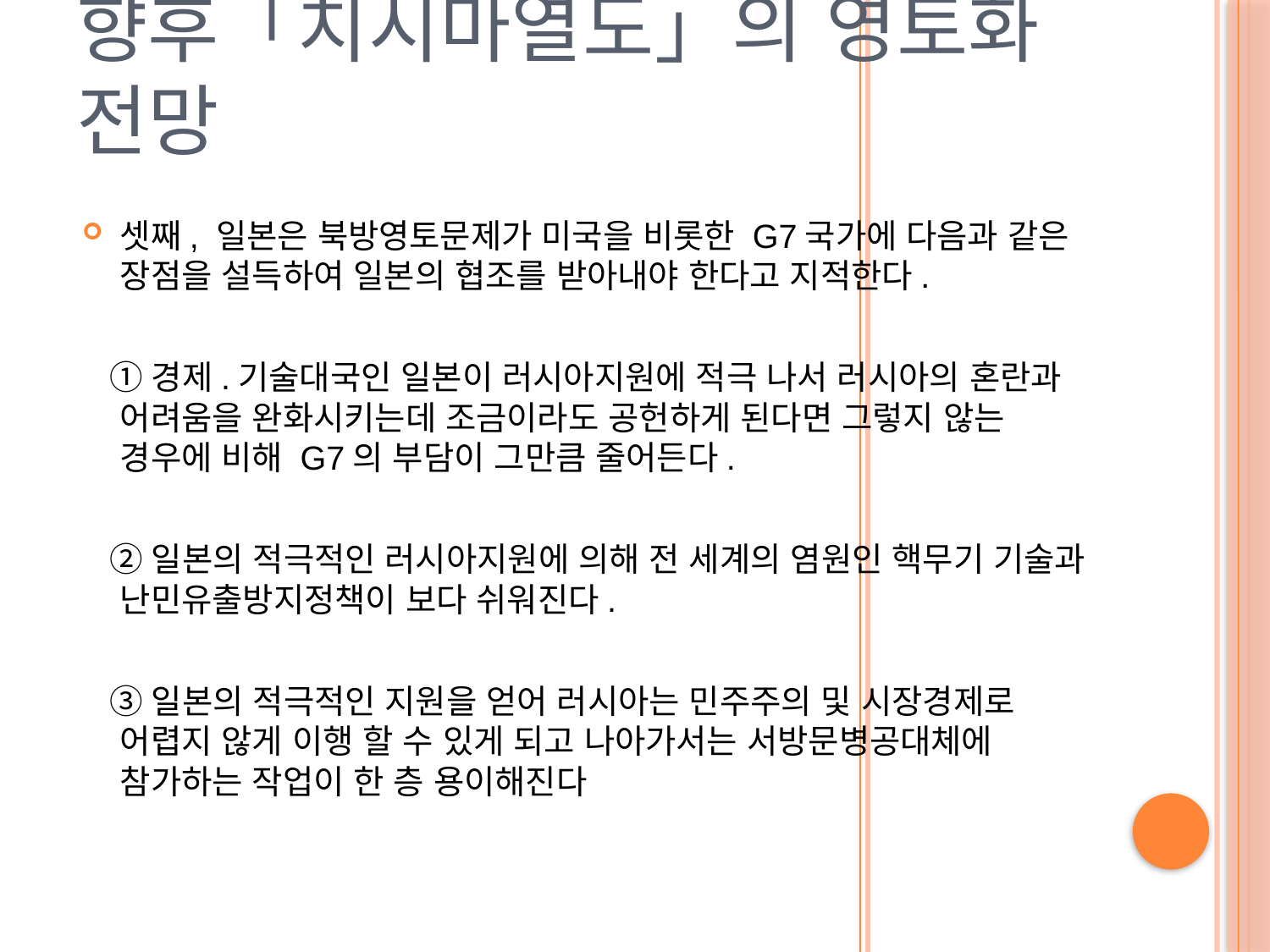

# 향후「치시마열도」의 영토화 전망
셋째, 일본은 북방영토문제가 미국을 비롯한 G7국가에 다음과 같은 장점을 설득하여 일본의 협조를 받아내야 한다고 지적한다.

   ①경제.기술대국인 일본이 러시아지원에 적극 나서 러시아의 혼란과 어려움을 완화시키는데 조금이라도 공헌하게 된다면 그렇지 않는 경우에 비해 G7의 부담이 그만큼 줄어든다.

   ②일본의 적극적인 러시아지원에 의해 전 세계의 염원인 핵무기 기술과 난민유출방지정책이 보다 쉬워진다.

   ③일본의 적극적인 지원을 얻어 러시아는 민주주의 및 시장경제로 어렵지 않게 이행 할 수 있게 되고 나아가서는 서방문병공대체에 참가하는 작업이 한 층 용이해진다